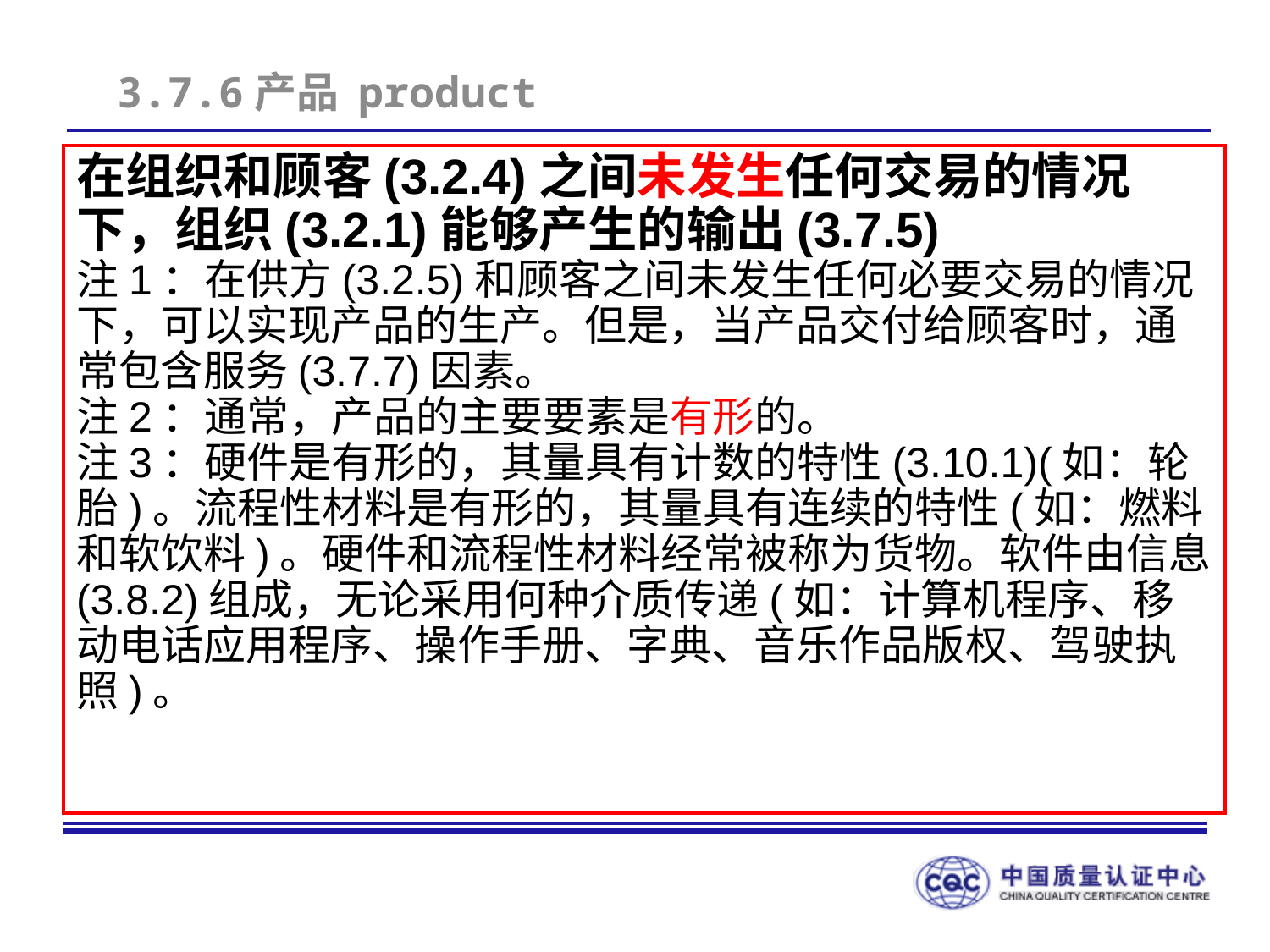

3.7.6产品 product

在组织和顾客(3.2.4)之间未发生任何交易的情况下，组织(3.2.1)能够产生的输出(3.7.5)
注1：在供方(3.2.5)和顾客之间未发生任何必要交易的情况下，可以实现产品的生产。但是，当产品交付给顾客时，通常包含服务(3.7.7)因素。
注2：通常，产品的主要要素是有形的。
注3：硬件是有形的，其量具有计数的特性(3.10.1)(如：轮胎)。流程性材料是有形的，其量具有连续的特性(如：燃料和软饮料)。硬件和流程性材料经常被称为货物。软件由信息(3.8.2)组成，无论采用何种介质传递(如：计算机程序、移动电话应用程序、操作手册、字典、音乐作品版权、驾驶执照)。